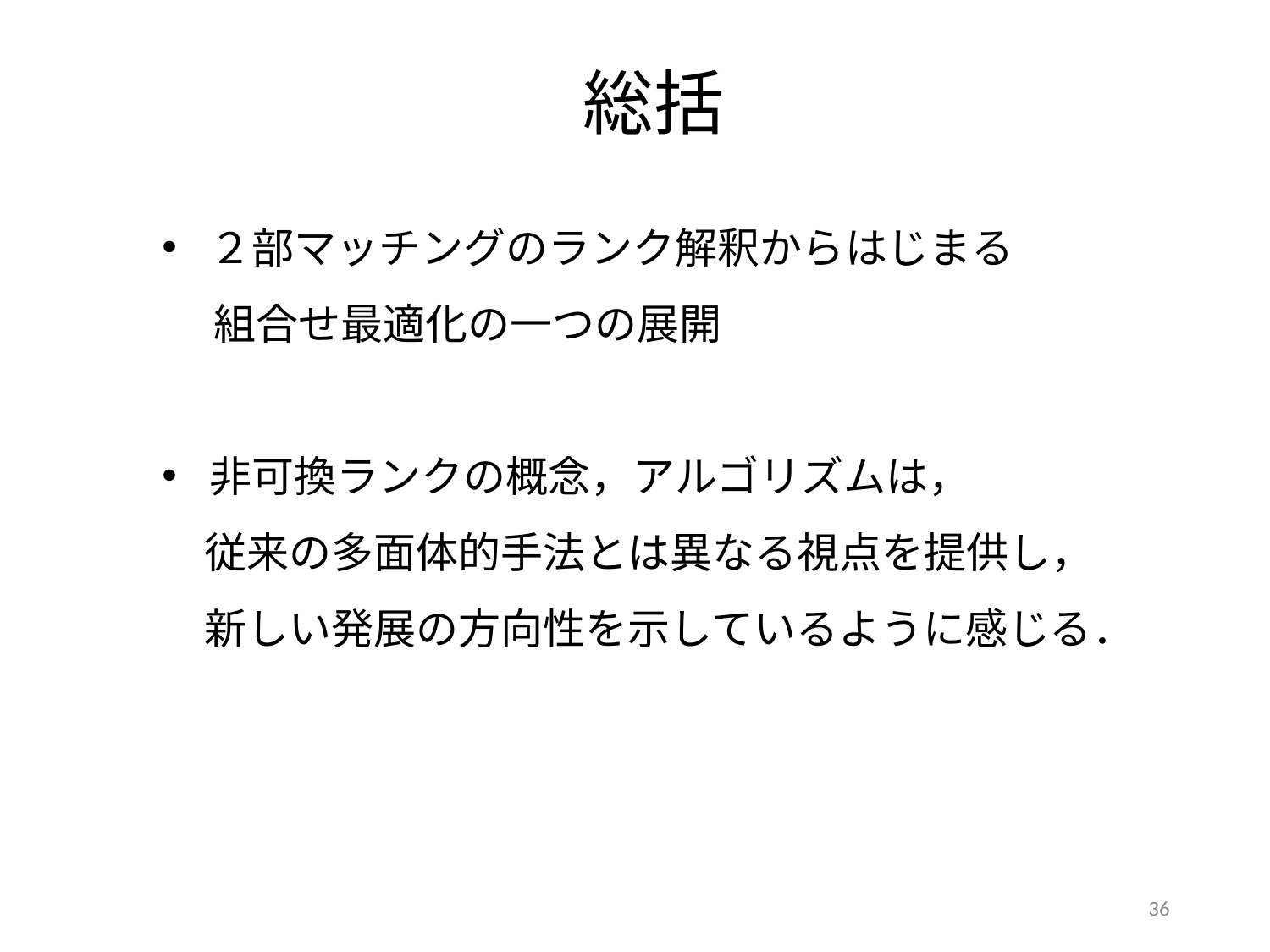

総括
２部マッチングのランク解釈からはじまる
　 組合せ最適化の一つの展開

非可換ランクの概念，アルゴリズムは，
　従来の多面体的手法とは異なる視点を提供し，
　新しい発展の方向性を示しているように感じる．
36